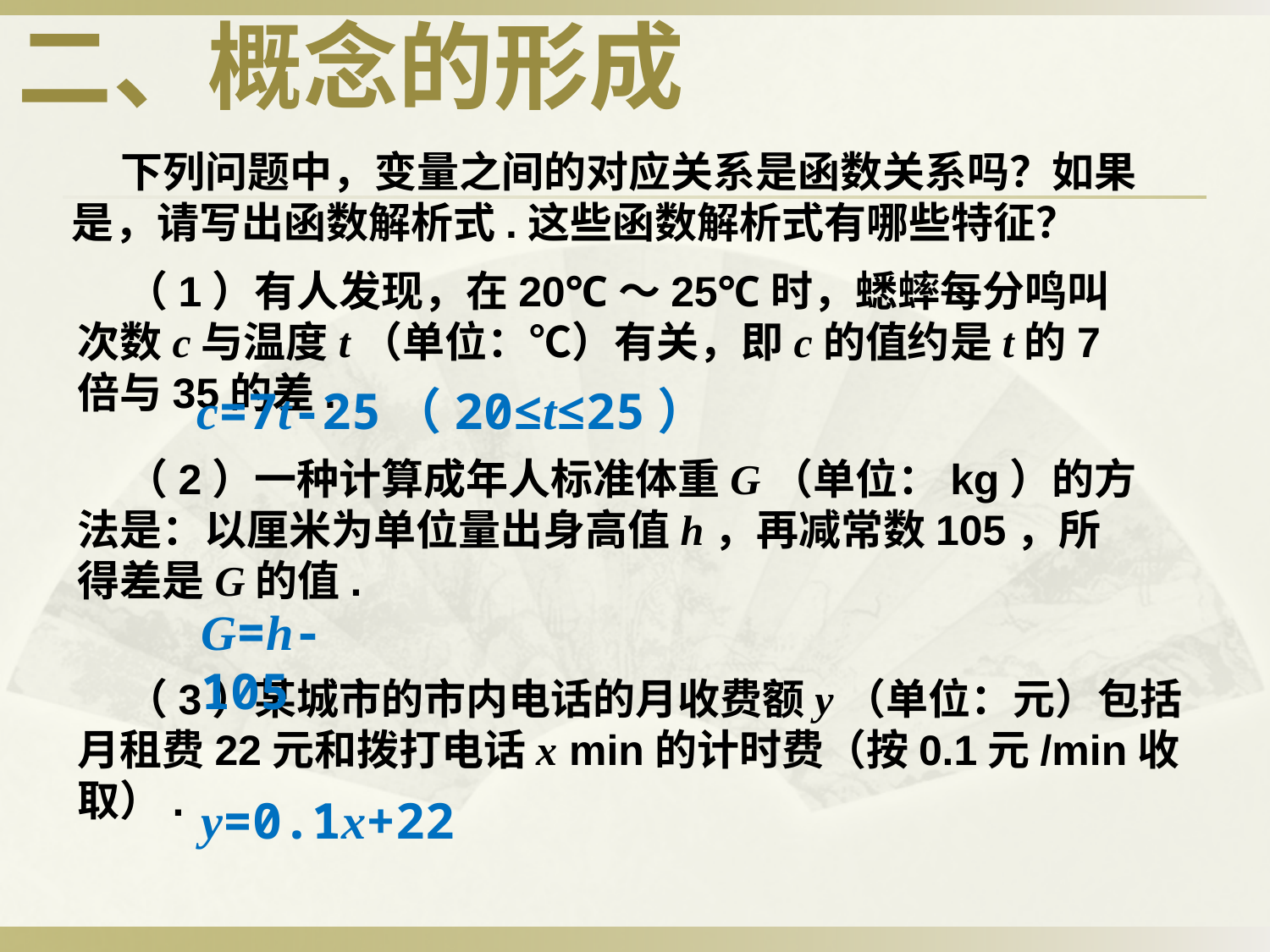

二、概念的形成
    下列问题中，变量之间的对应关系是函数关系吗？如果是，请写出函数解析式.这些函数解析式有哪些特征？
    （1）有人发现，在20℃～25℃时，蟋蟀每分鸣叫次数c与温度t（单位：℃）有关，即c的值约是t的7倍与35的差.
c=7t-25（20≤t≤25）
    （2）一种计算成年人标准体重G（单位：kg）的方法是：以厘米为单位量出身高值h，再减常数105，所得差是G的值.
G=h-105
    （3）某城市的市内电话的月收费额y（单位：元）包括月租费22元和拨打电话x min的计时费（按0.1元/min收取）.
y=0.1x+22